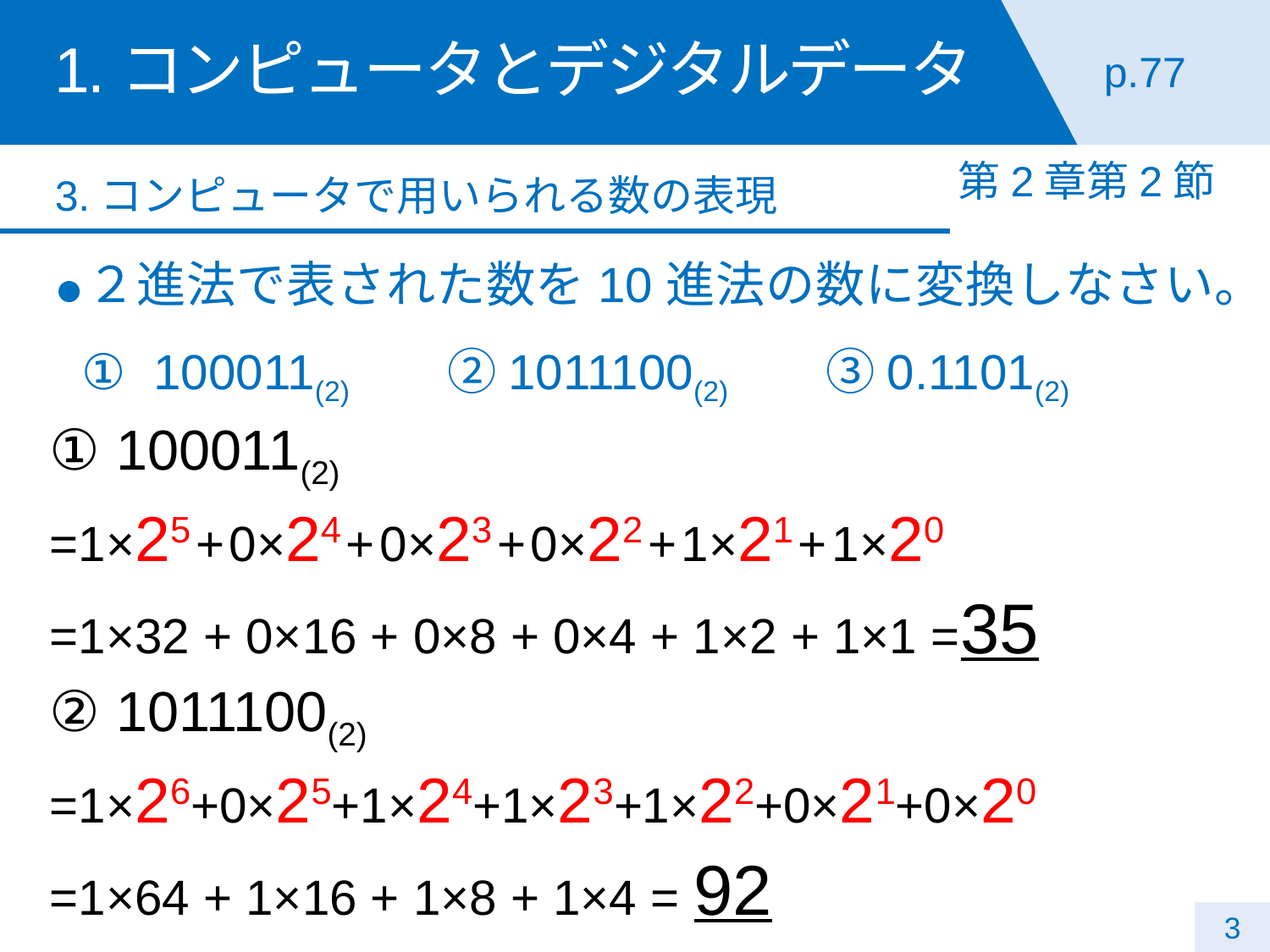

# 1.コンピュータとデジタルデータ
p.77
第2章第2節
3.コンピュータで用いられる数の表現
２進法で表された数を10進法の数に変換しなさい。
100011(2)　　　②1011100(2)　　　③0.1101(2)
① 100011(2)
=1×25 + 0×24 + 0×23 + 0×22 + 1×21 + 1×20
=1×32 + 0×16 + 0×8 + 0×4 + 1×2 + 1×1 =35
② 1011100(2)
=1×26+0×25+1×24+1×23+1×22+0×21+0×20
=1×64 + 1×16 + 1×8 + 1×4 = 92
3